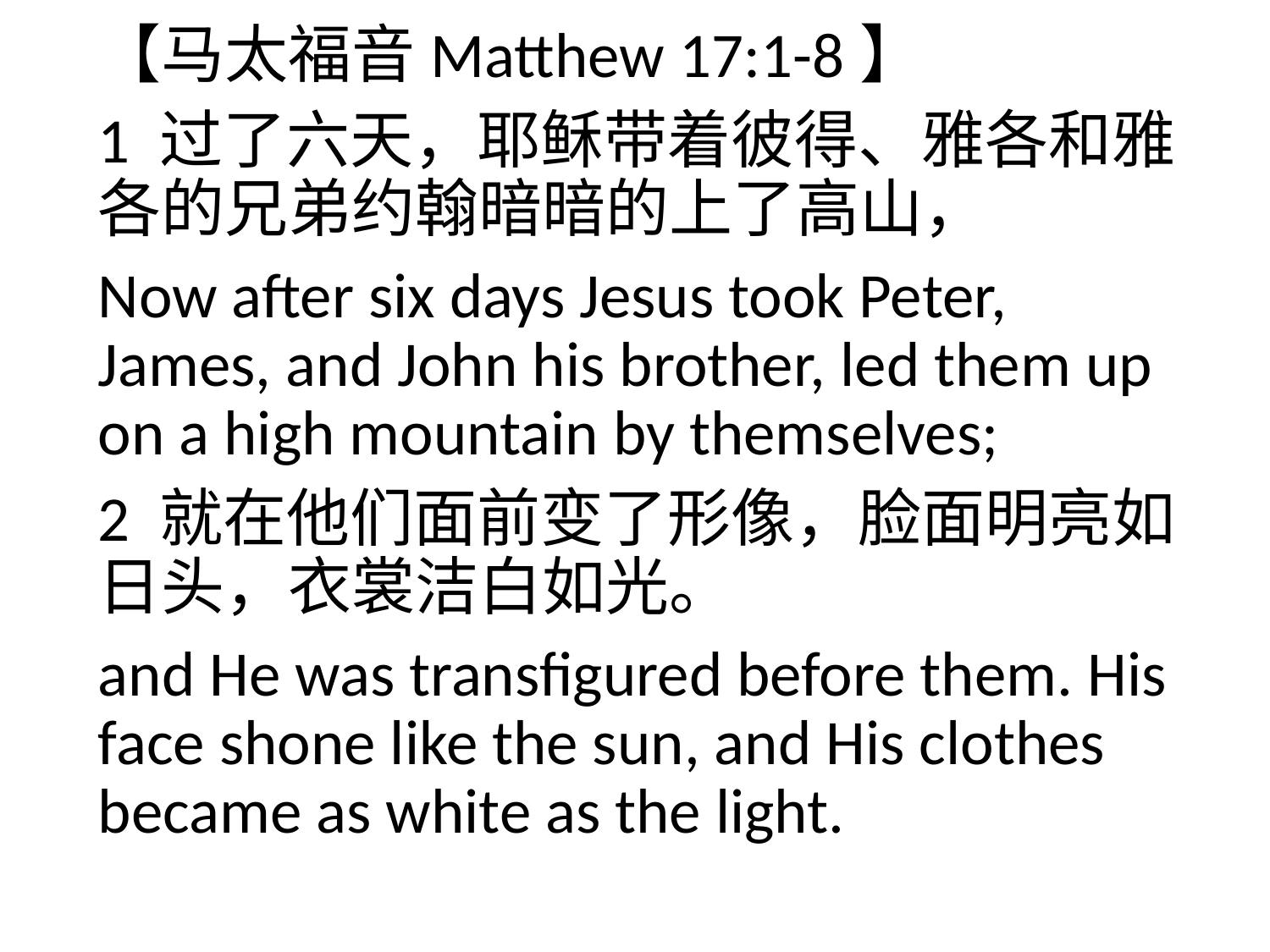

【马太福音Matthew 17:1-8】
1 过了六天，耶稣带着彼得、雅各和雅各的兄弟约翰暗暗的上了高山，
Now after six days Jesus took Peter, James, and John his brother, led them up on a high mountain by themselves;
2 就在他们面前变了形像，脸面明亮如日头，衣裳洁白如光。
and He was transfigured before them. His face shone like the sun, and His clothes became as white as the light.